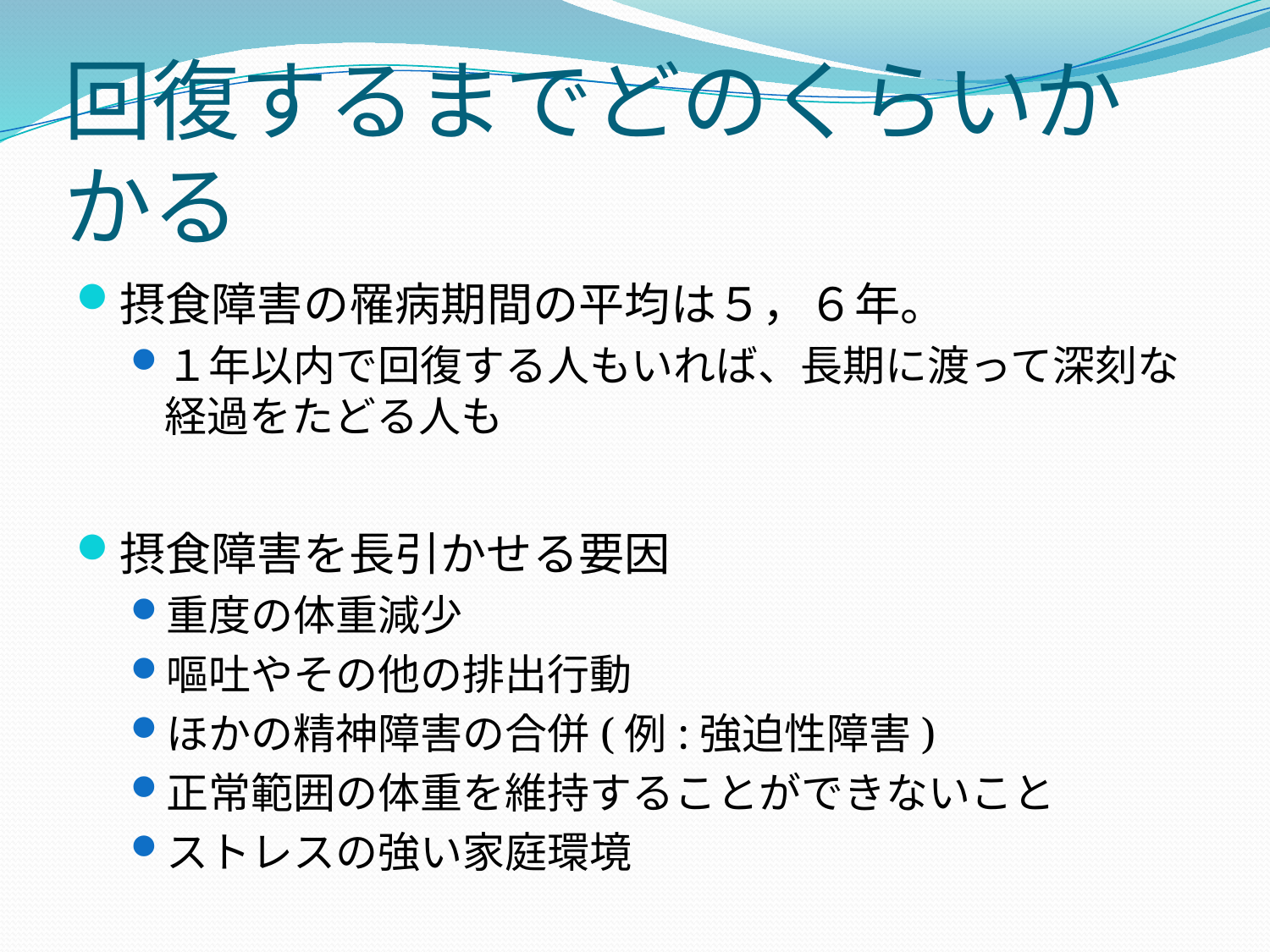

# 回復するまでどのくらいかかる
摂食障害の罹病期間の平均は５，６年。
１年以内で回復する人もいれば、長期に渡って深刻な経過をたどる人も

摂食障害を長引かせる要因
重度の体重減少
嘔吐やその他の排出行動
ほかの精神障害の合併(例:強迫性障害)
正常範囲の体重を維持することができないこと
ストレスの強い家庭環境